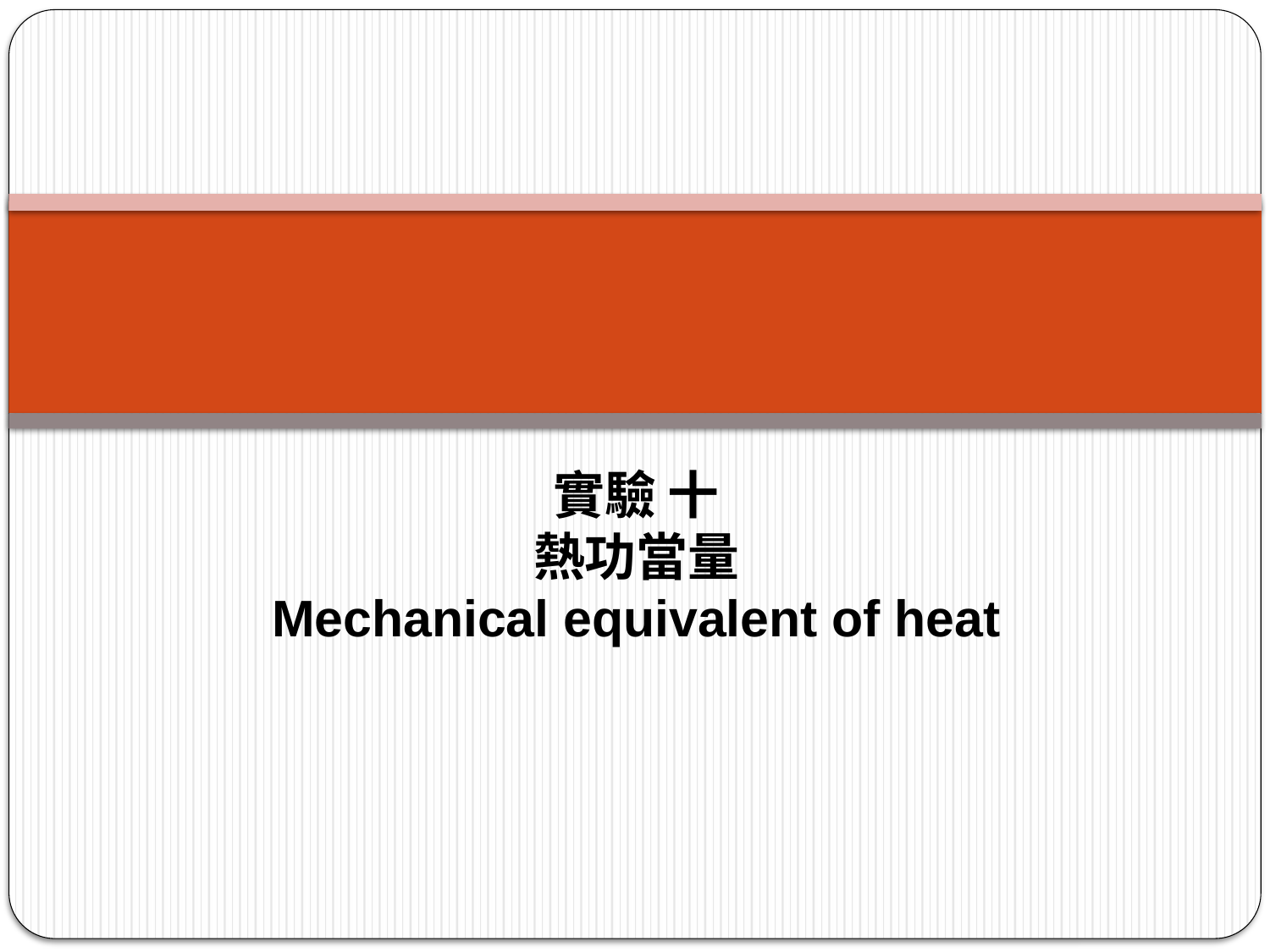

# 實驗 十 熱功當量 Mechanical equivalent of heat